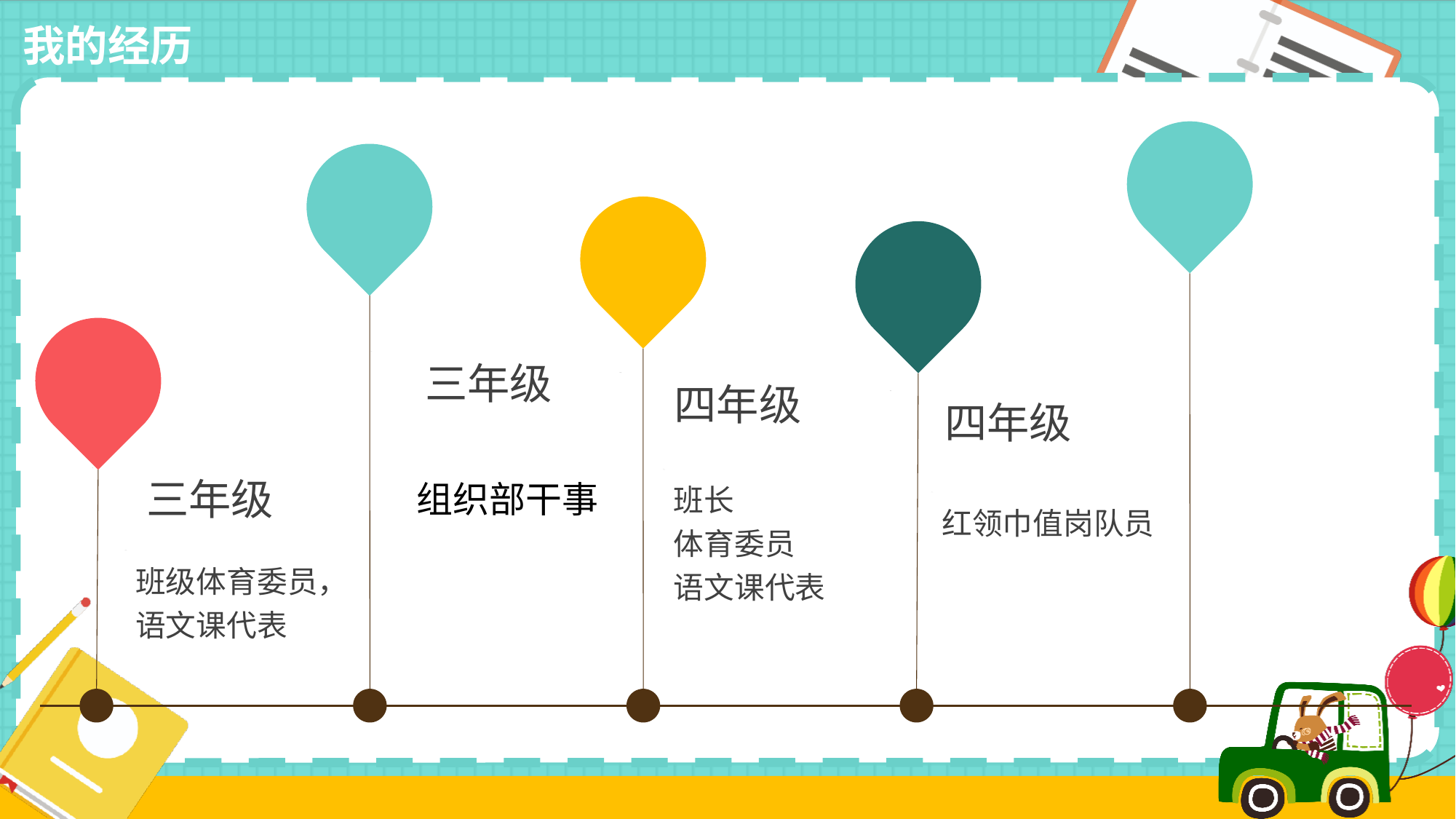

我的经历

三年级

四年级
四年级

三年级
班长
体育委员
语文课代表
组织部干事
红领巾值岗队员
班级体育委员，语文课代表